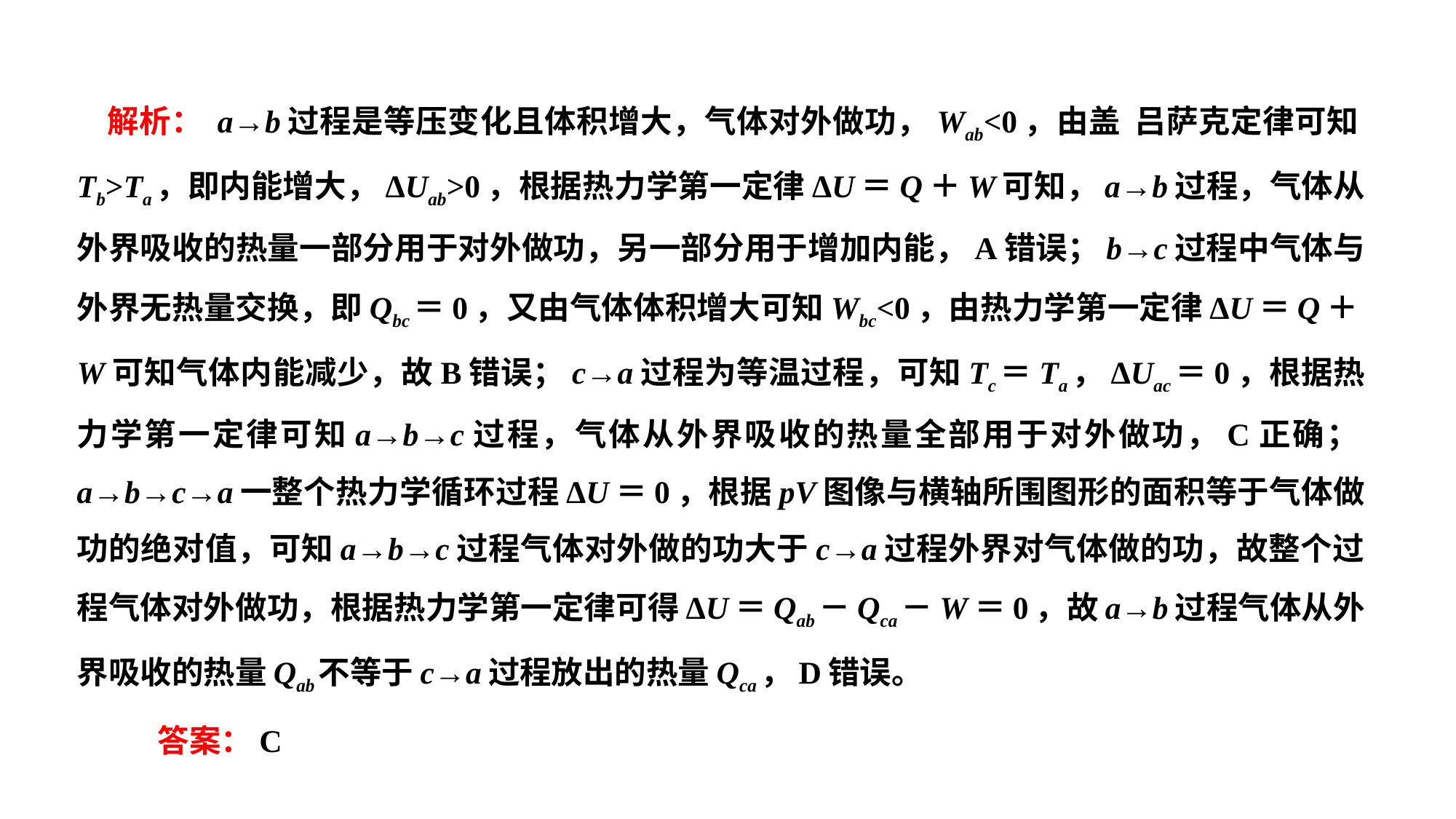

解析： a→b过程是等压变化且体积增大，气体对外做功，Wab<0，由盖­吕萨克定律可知Tb>Ta，即内能增大，ΔUab>0，根据热力学第一定律ΔU＝Q＋W可知，a→b过程，气体从外界吸收的热量一部分用于对外做功，另一部分用于增加内能，A错误；b→c过程中气体与外界无热量交换，即Qbc＝0，又由气体体积增大可知Wbc<0，由热力学第一定律ΔU＝Q＋W可知气体内能减少，故B错误；c→a过程为等温过程，可知Tc＝Ta，ΔUac＝0，根据热力学第一定律可知a→b→c过程，气体从外界吸收的热量全部用于对外做功，C正确；a→b→c→a一整个热力学循环过程ΔU＝0，根据p­V图像与横轴所围图形的面积等于气体做功的绝对值，可知a→b→c过程气体对外做的功大于c→a过程外界对气体做的功，故整个过程气体对外做功，根据热力学第一定律可得ΔU＝Qab－Qca－W＝0，故a→b过程气体从外界吸收的热量Qab不等于c→a过程放出的热量Qca，D错误。
答案：C